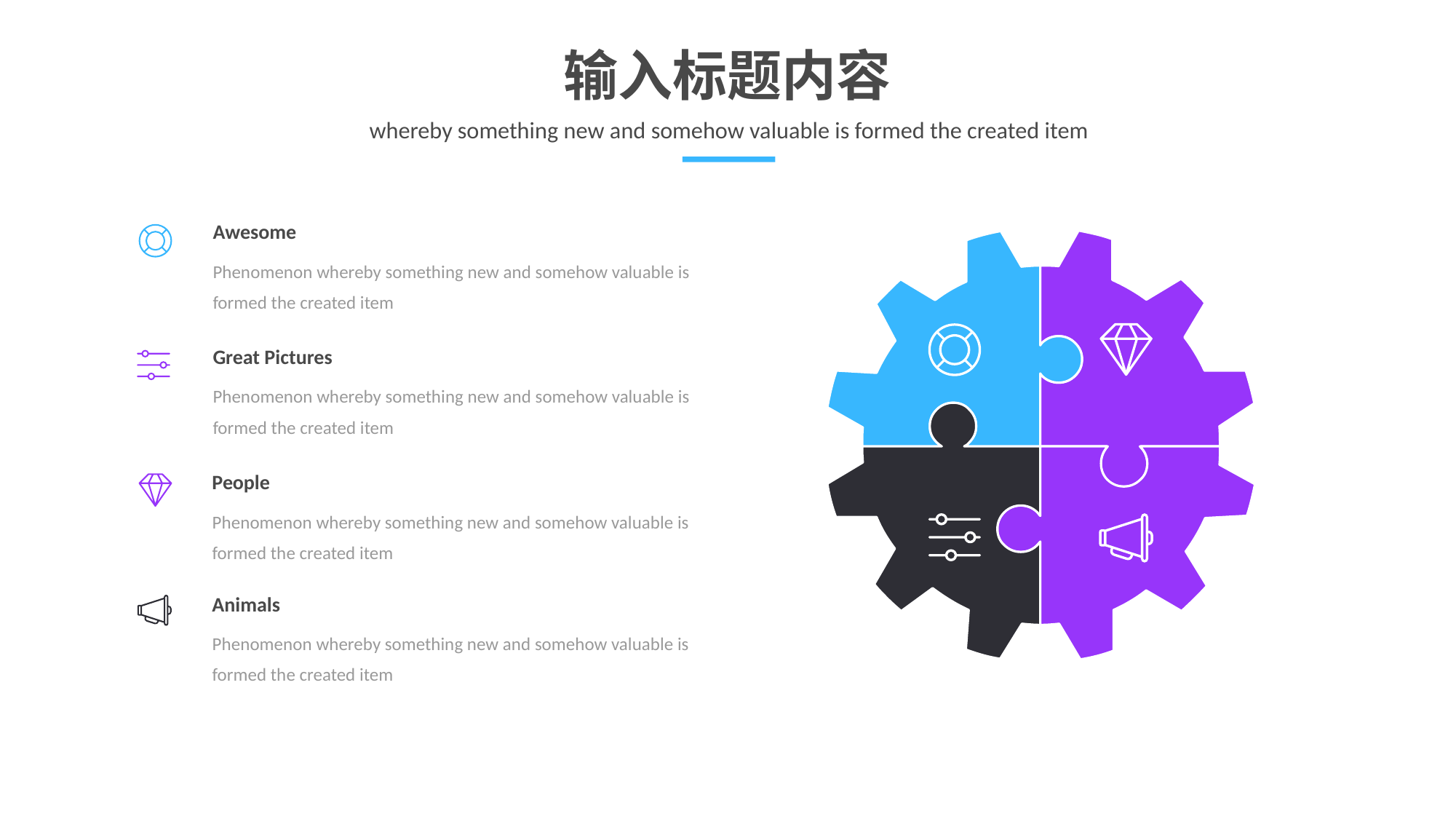

输入标题内容
whereby something new and somehow valuable is formed the created item

Awesome

Phenomenon whereby something new and somehow valuable is formed the created item

Great Pictures

Phenomenon whereby something new and somehow valuable is formed the created item

People

Phenomenon whereby something new and somehow valuable is formed the created item

Animals

Phenomenon whereby something new and somehow valuable is formed the created item